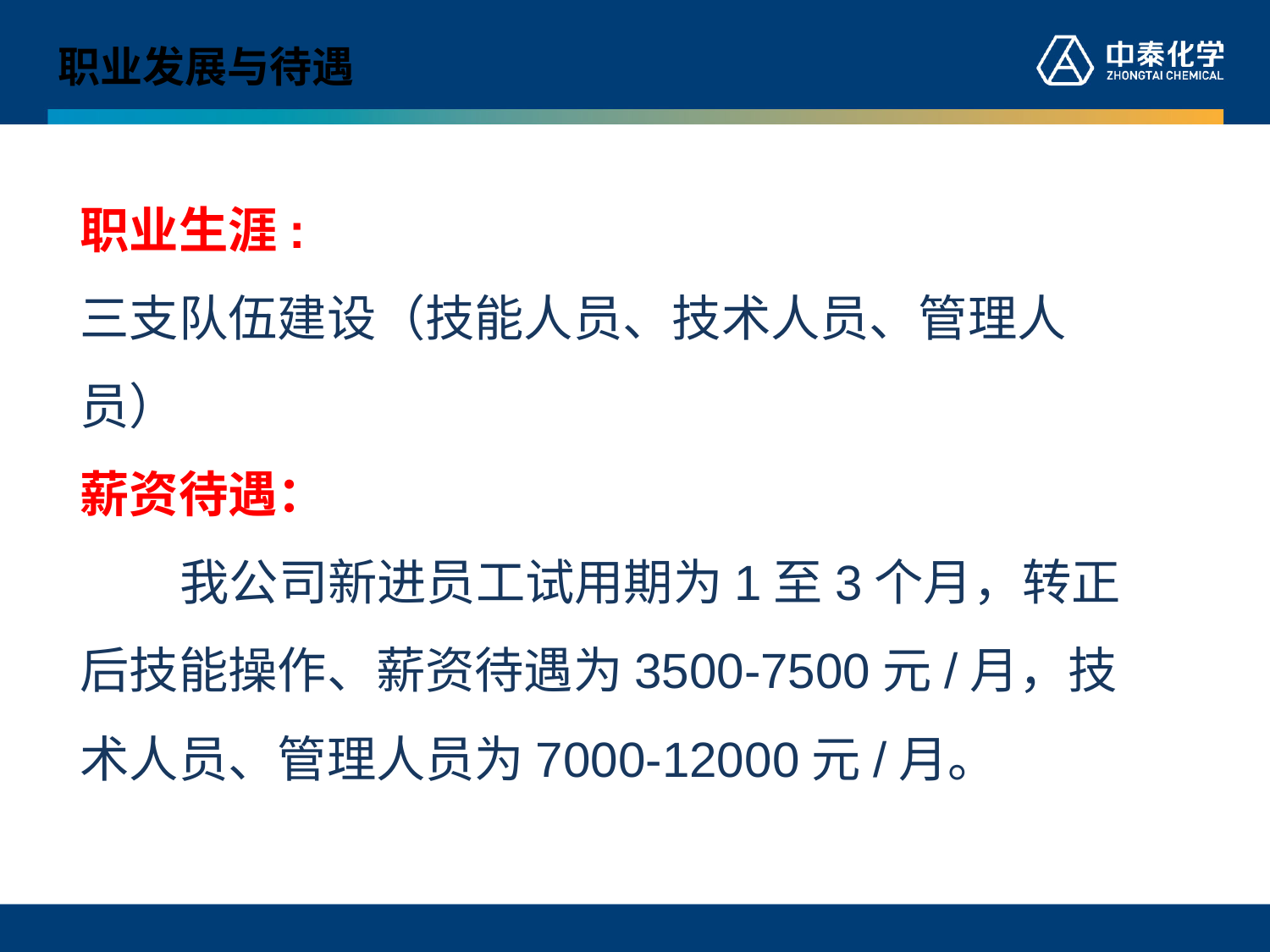

职业发展与待遇
职业生涯:
三支队伍建设（技能人员、技术人员、管理人员）
薪资待遇：
        我公司新进员工试用期为1至3个月，转正后技能操作、薪资待遇为3500-7500元/月，技术人员、管理人员为7000-12000元/月。